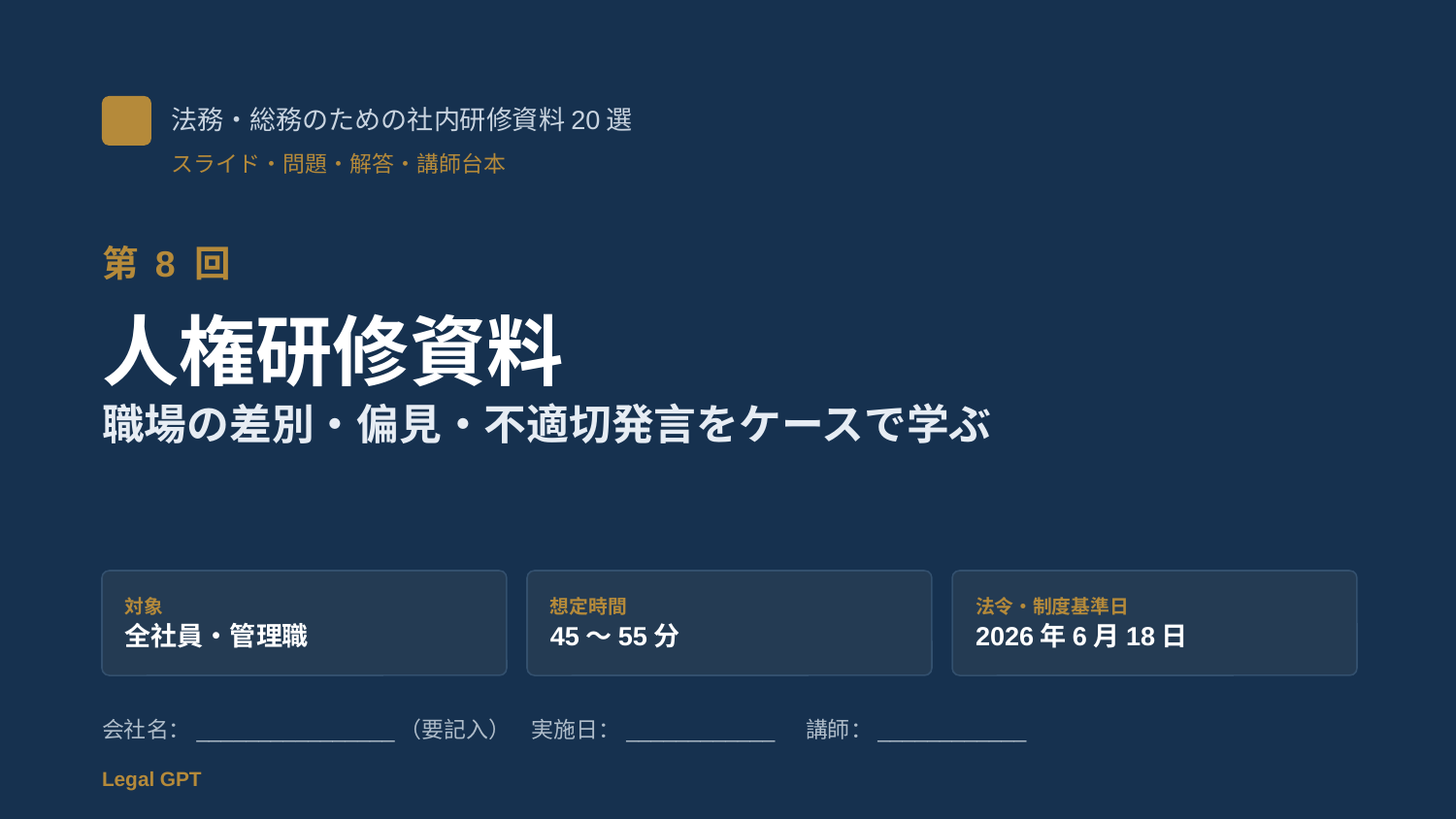

法務・総務のための社内研修資料20選

スライド・問題・解答・講師台本
第 8 回
人権研修資料
職場の差別・偏見・不適切発言をケースで学ぶ

対象
全社員・管理職

想定時間
45〜55分

法令・制度基準日
2026年6月18日
会社名：________________（要記入）    実施日：____________    講師：____________
Legal GPT